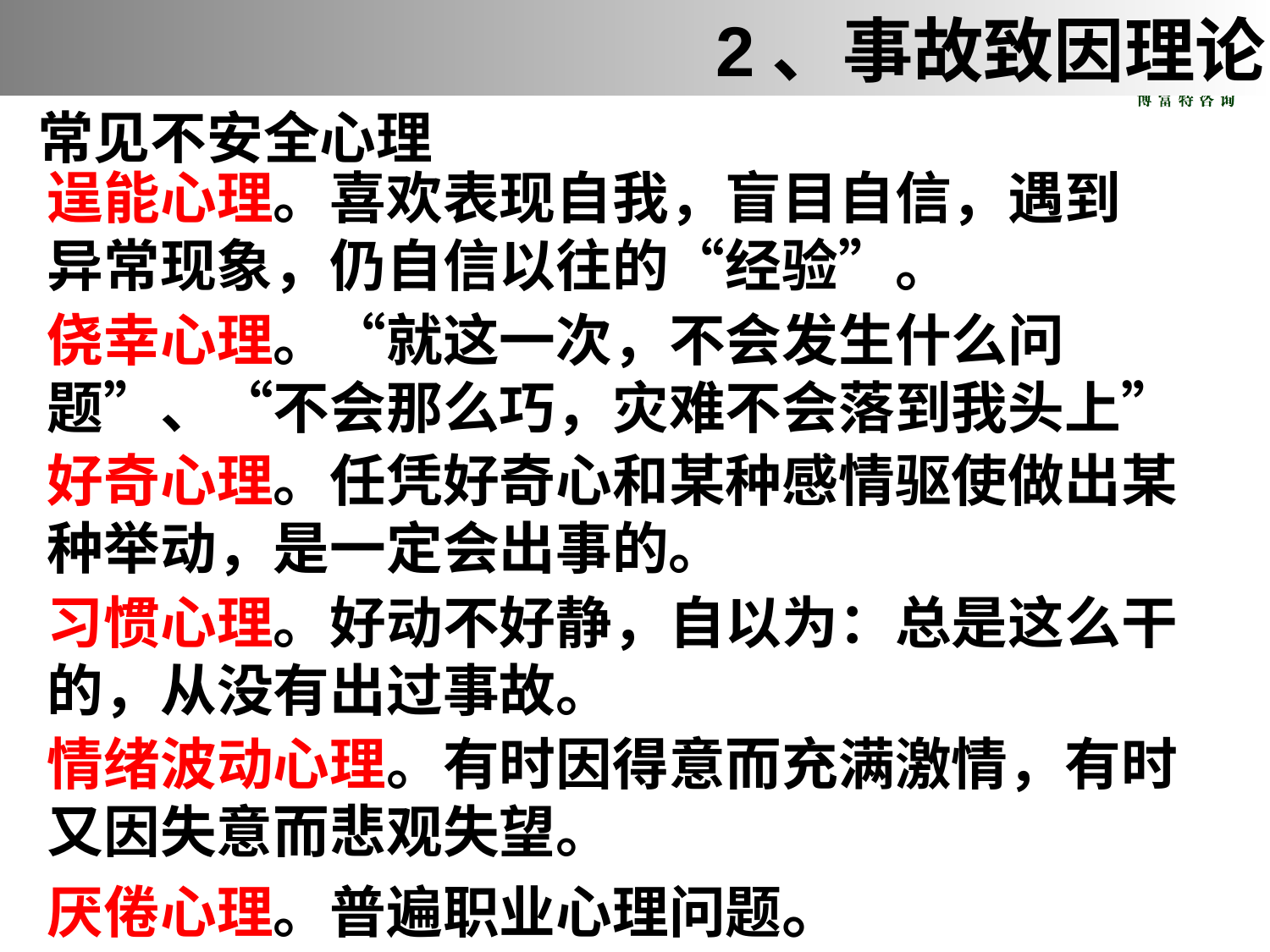

2、事故致因理论
常见不安全心理
逞能心理。喜欢表现自我，盲目自信，遇到异常现象，仍自信以往的“经验”。
侥幸心理。“就这一次，不会发生什么问题”、“不会那么巧，灾难不会落到我头上”
好奇心理。任凭好奇心和某种感情驱使做出某种举动，是一定会出事的。
习惯心理。好动不好静，自以为：总是这么干的，从没有出过事故。
情绪波动心理。有时因得意而充满激情，有时又因失意而悲观失望。
厌倦心理。普遍职业心理问题。